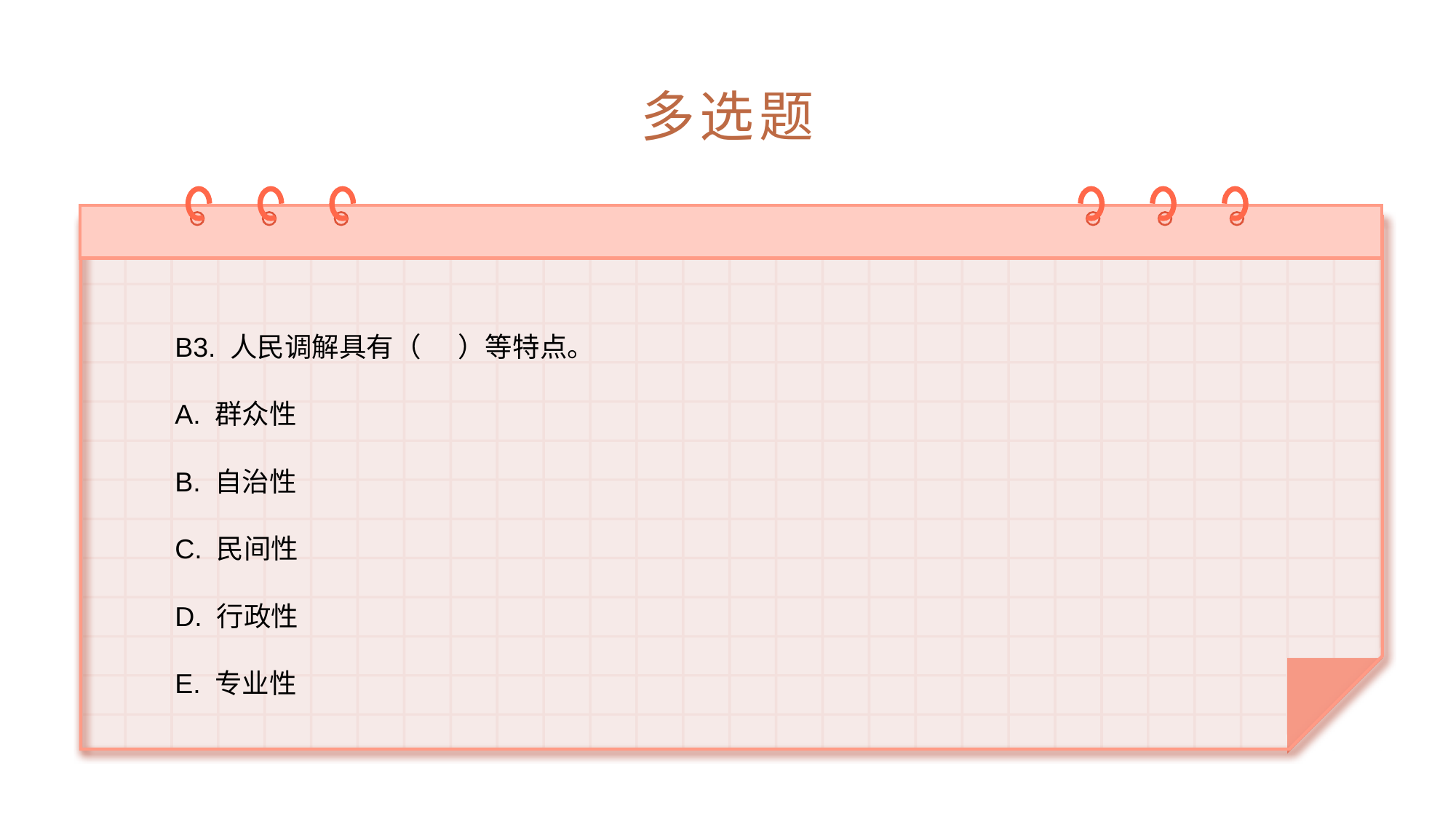

# 多选题

B3. 人民调解具有（      ）等特点。
A. 群众性
B. 自治性
C. 民间性
D. 行政性
E. 专业性